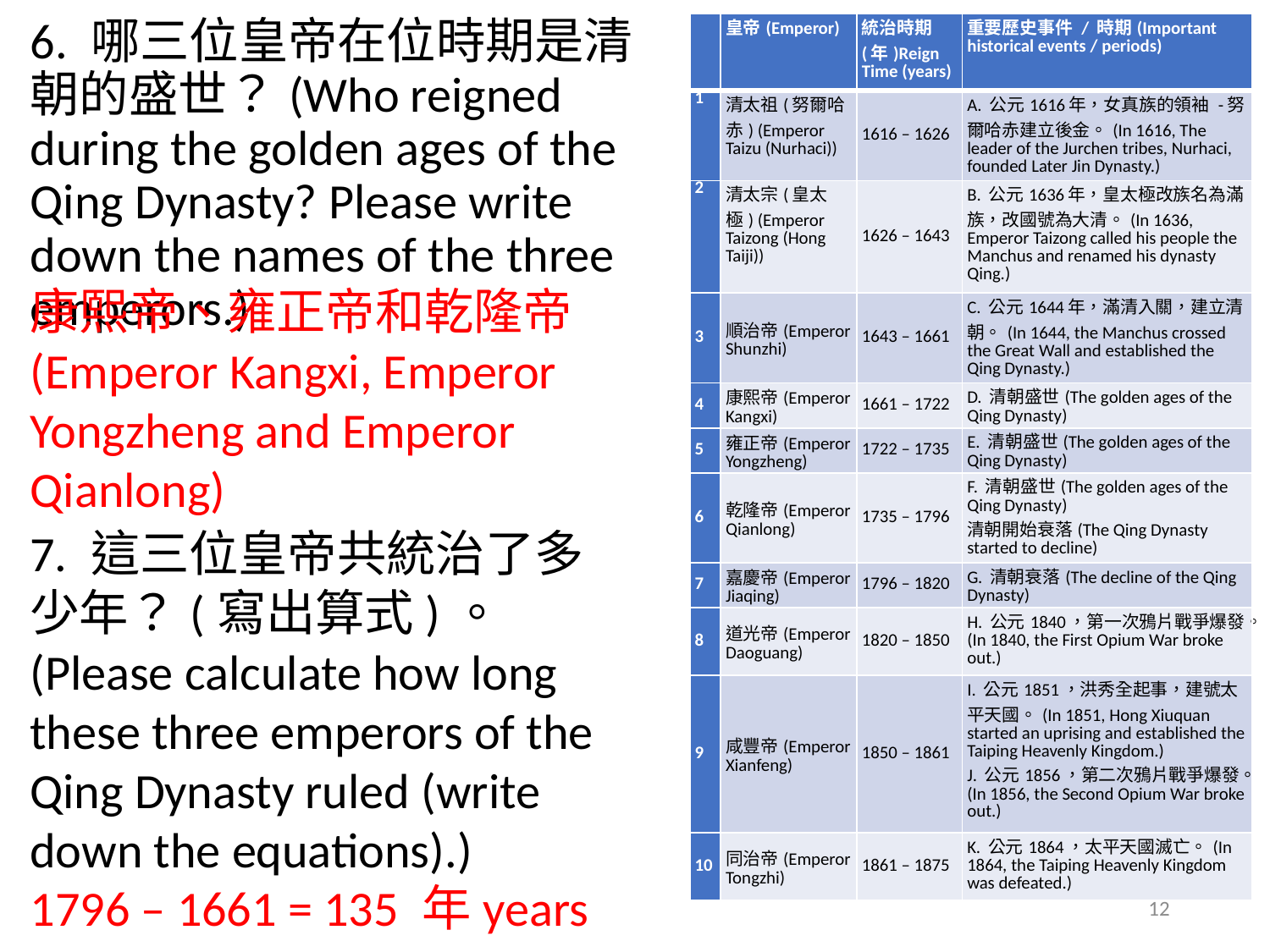

6. 哪三位皇帝在位時期是清朝的盛世？(Who reigned during the golden ages of the Qing Dynasty? Please write down the names of the three emperors.)

|  | 皇帝(Emperor) | 統治時期(年)Reign Time (years) | 重要歷史事件 / 時期(Important historical events / periods) |
| --- | --- | --- | --- |
| 1 | 清太祖(努爾哈赤) (Emperor Taizu (Nurhaci)) | 1616 – 1626 | A. 公元1616年，女真族的領袖 -努爾哈赤建立後金。(In 1616, The leader of the Jurchen tribes, Nurhaci, founded Later Jin Dynasty.) |
| 2 | 清太宗(皇太極) (Emperor Taizong (Hong Taiji)) | 1626 – 1643 | B. 公元1636年，皇太極改族名為滿族，改國號為大清。(In 1636, Emperor Taizong called his people the Manchus and renamed his dynasty Qing.) |
| 3 | 順治帝(Emperor Shunzhi) | 1643 – 1661 | C. 公元1644年，滿清入關，建立清朝。(In 1644, the Manchus crossed the Great Wall and established the Qing Dynasty.) |
| 4 | 康熙帝(Emperor Kangxi) | 1661 – 1722 | D. 清朝盛世(The golden ages of the Qing Dynasty) |
| 5 | 雍正帝(Emperor Yongzheng) | 1722 – 1735 | E. 清朝盛世(The golden ages of the Qing Dynasty) |
| 6 | 乾隆帝(Emperor Qianlong) | 1735 – 1796 | F. 清朝盛世(The golden ages of the Qing Dynasty) 清朝開始衰落(The Qing Dynasty started to decline) |
| 7 | 嘉慶帝(Emperor Jiaqing) | 1796 – 1820 | G. 清朝衰落(The decline of the Qing Dynasty) |
| 8 | 道光帝(Emperor Daoguang) | 1820 – 1850 | H. 公元1840，第一次鴉片戰爭爆發。(In 1840, the First Opium War broke out.) |
| 9 | 咸豐帝(Emperor Xianfeng) | 1850 – 1861 | I. 公元1851，洪秀全起事，建號太平天國。(In 1851, Hong Xiuquan started an uprising and established the Taiping Heavenly Kingdom.) J. 公元1856，第二次鴉片戰爭爆發。(In 1856, the Second Opium War broke out.) |
| 10 | 同治帝(Emperor Tongzhi) | 1861 – 1875 | K. 公元1864，太平天國滅亡。(In 1864, the Taiping Heavenly Kingdom was defeated.) |
康熙帝、雍正帝和乾隆帝(Emperor Kangxi, Emperor Yongzheng and Emperor Qianlong)

7. 這三位皇帝共統治了多少年？(寫出算式)。(Please calculate how long these three emperors of the Qing Dynasty ruled (write down the equations).)

1796 – 1661 = 135 年years

12